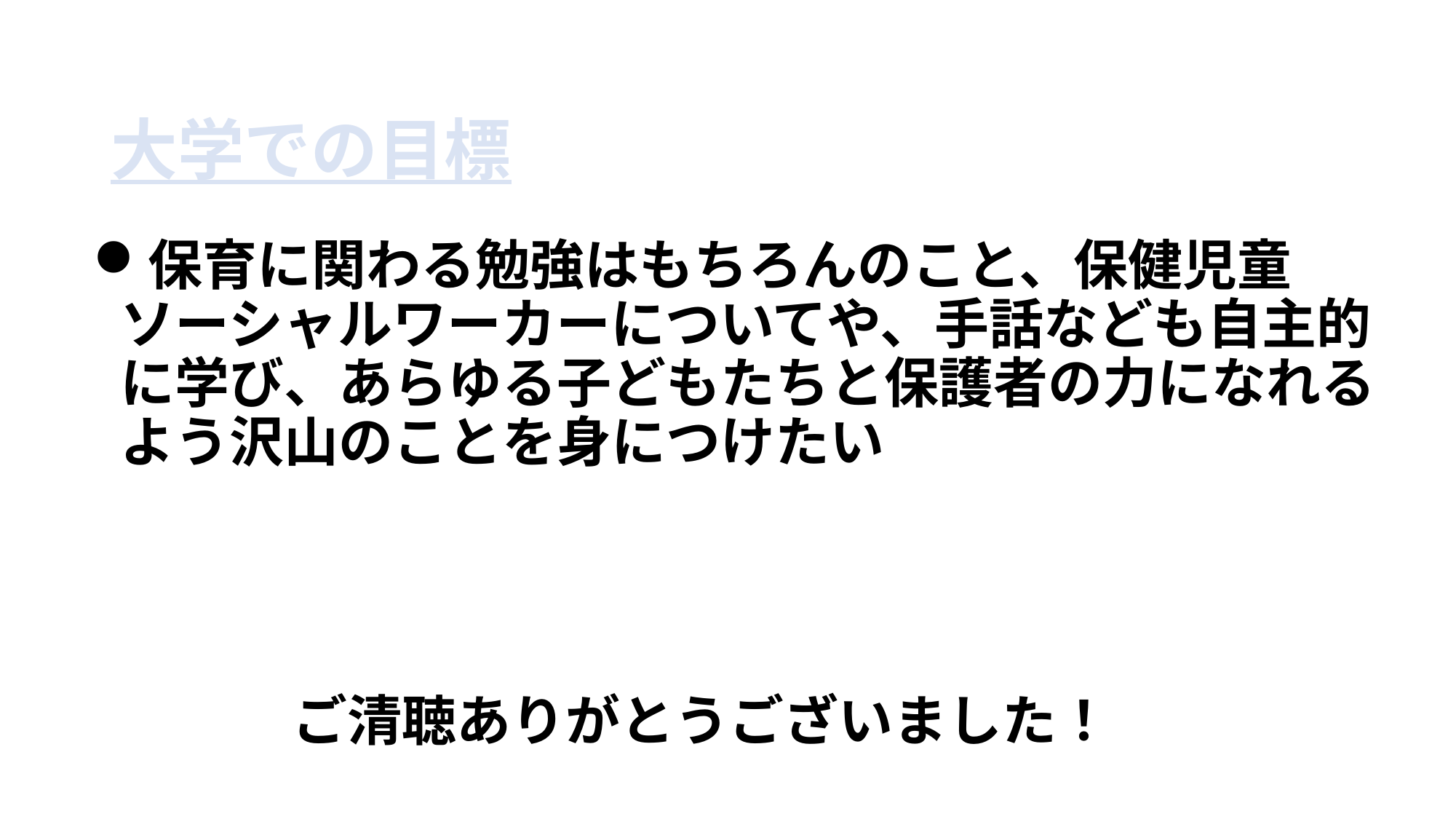

# 大学での目標
保育に関わる勉強はもちろんのこと、保健児童ソーシャルワーカーについてや、手話なども自主的に学び、あらゆる子どもたちと保護者の力になれるよう沢山のことを身につけたい
ご清聴ありがとうございました！